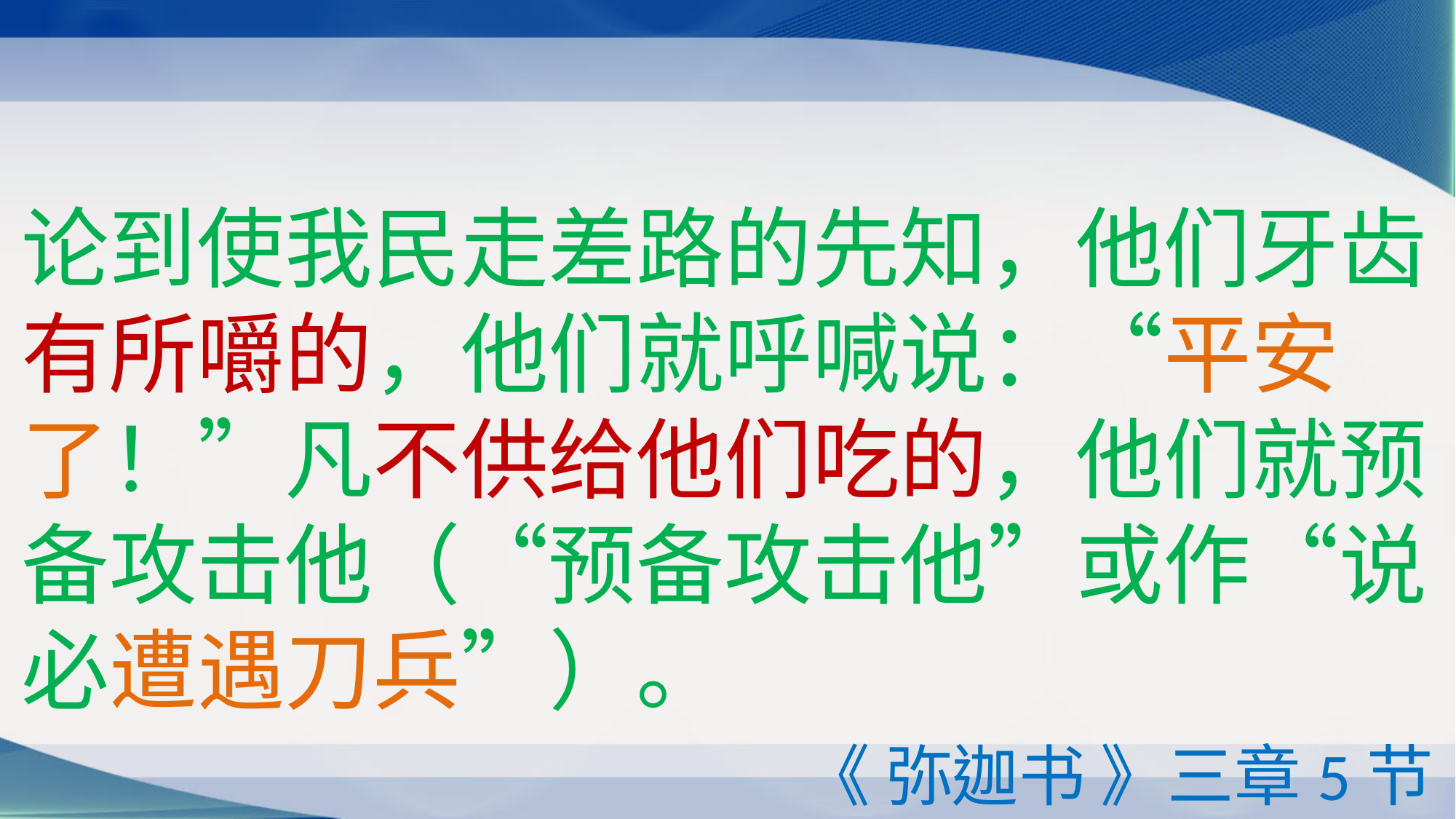

论到使我民走差路的先知，他们牙齿有所嚼的，他们就呼喊说：“平安了！”凡不供给他们吃的，他们就预备攻击他（“预备攻击他”或作“说必遭遇刀兵”）。
《 弥迦书 》三章5节